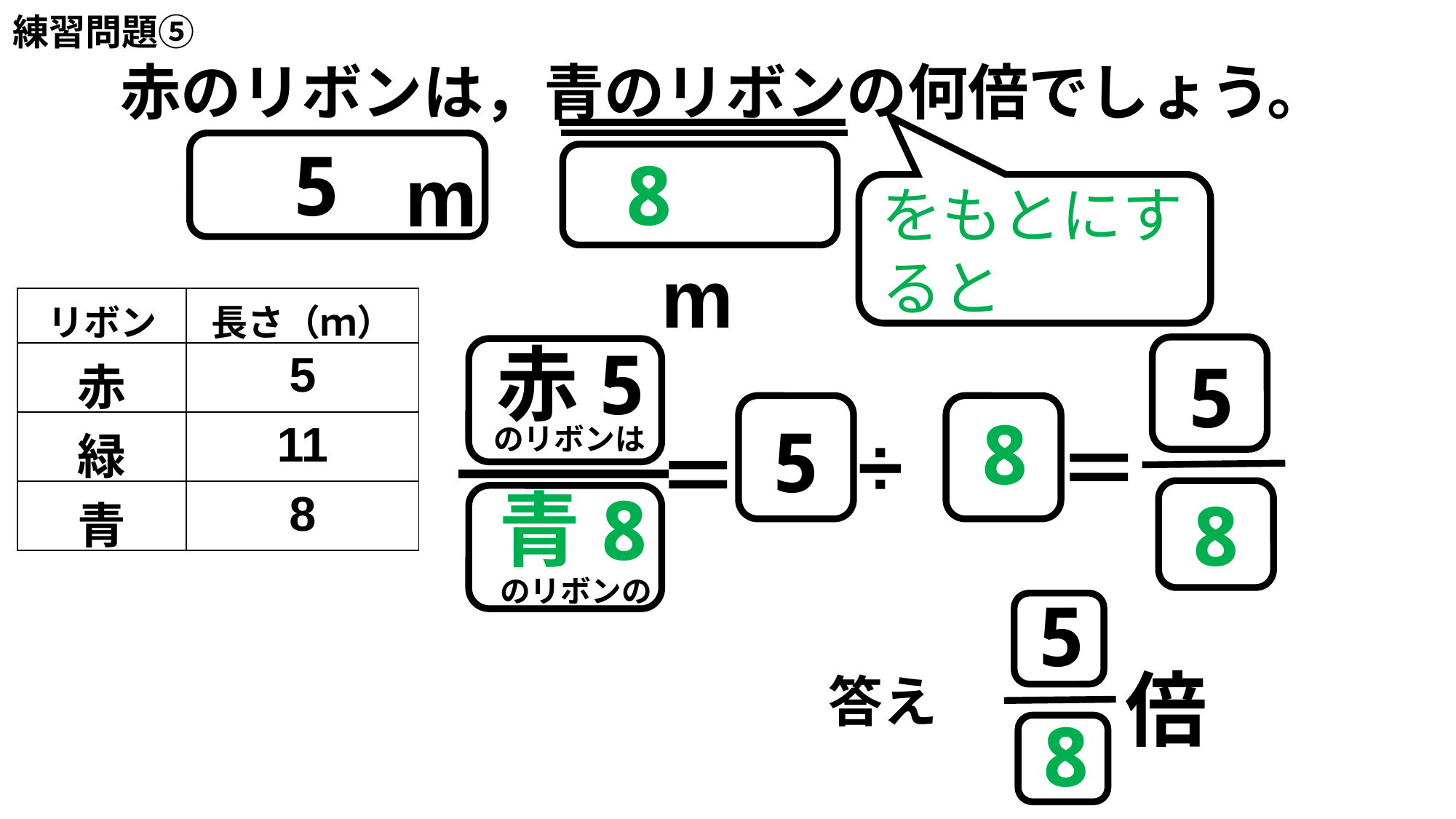

練習問題⑤
赤のリボンは，青のリボンの何倍でしょう。
5

8
　　m
　m

をもとにすると

| リボン | 長さ（ｍ） |
| --- | --- |
| 赤 | 5 |
| 緑 | 11 |
| 青 | 8 |
赤5

5

8
5
5
÷
＝
のリボンは
8
＝
青8
8

のリボンの
5

 倍
答え
8